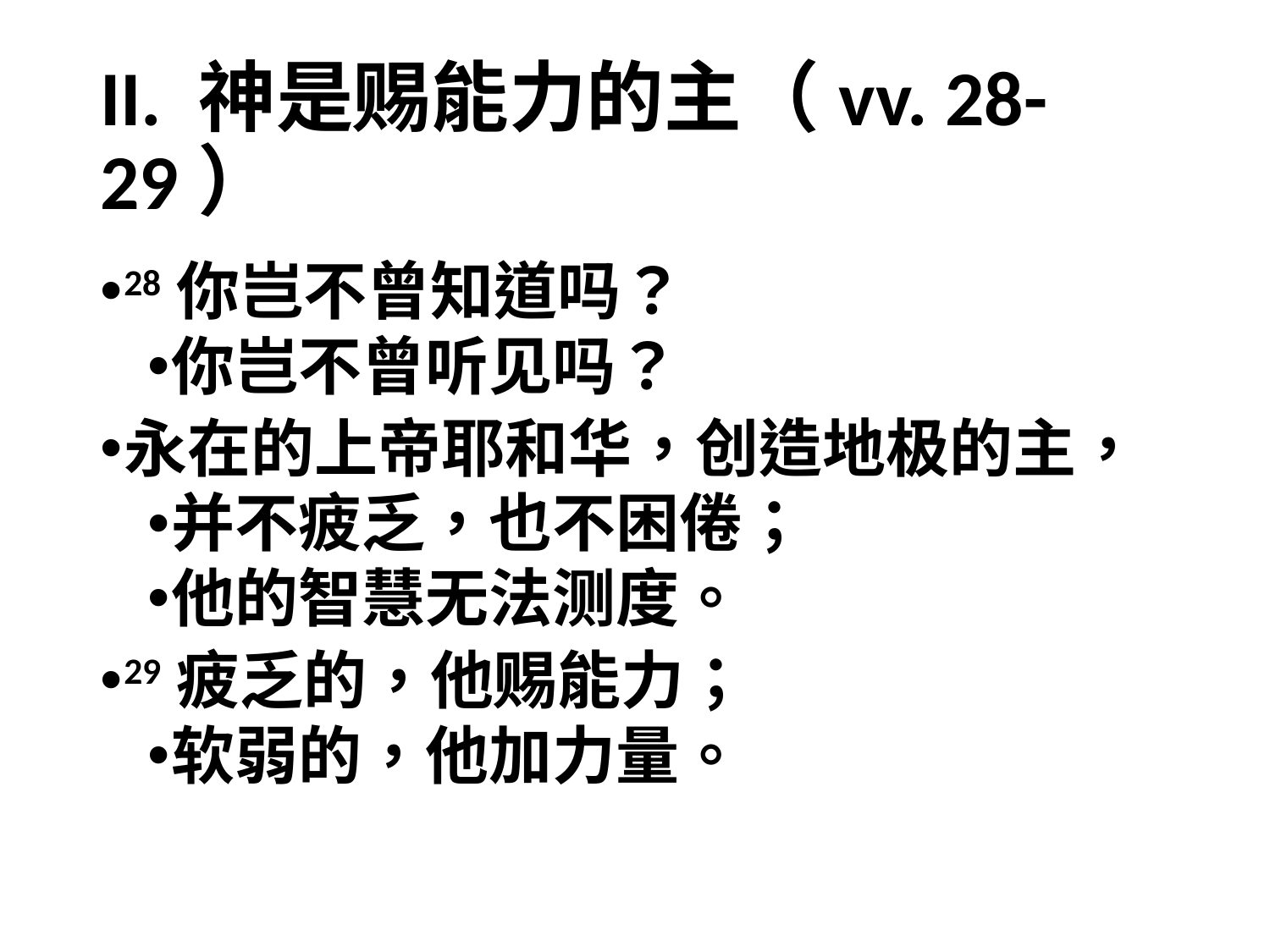

# II. 神是赐能力的主（vv. 28-29）
28你岂不曾知道吗？
你岂不曾听见吗？
永在的上帝耶和华，创造地极的主，
并不疲乏，也不困倦；
他的智慧无法测度。
29疲乏的，他赐能力；
软弱的，他加力量。